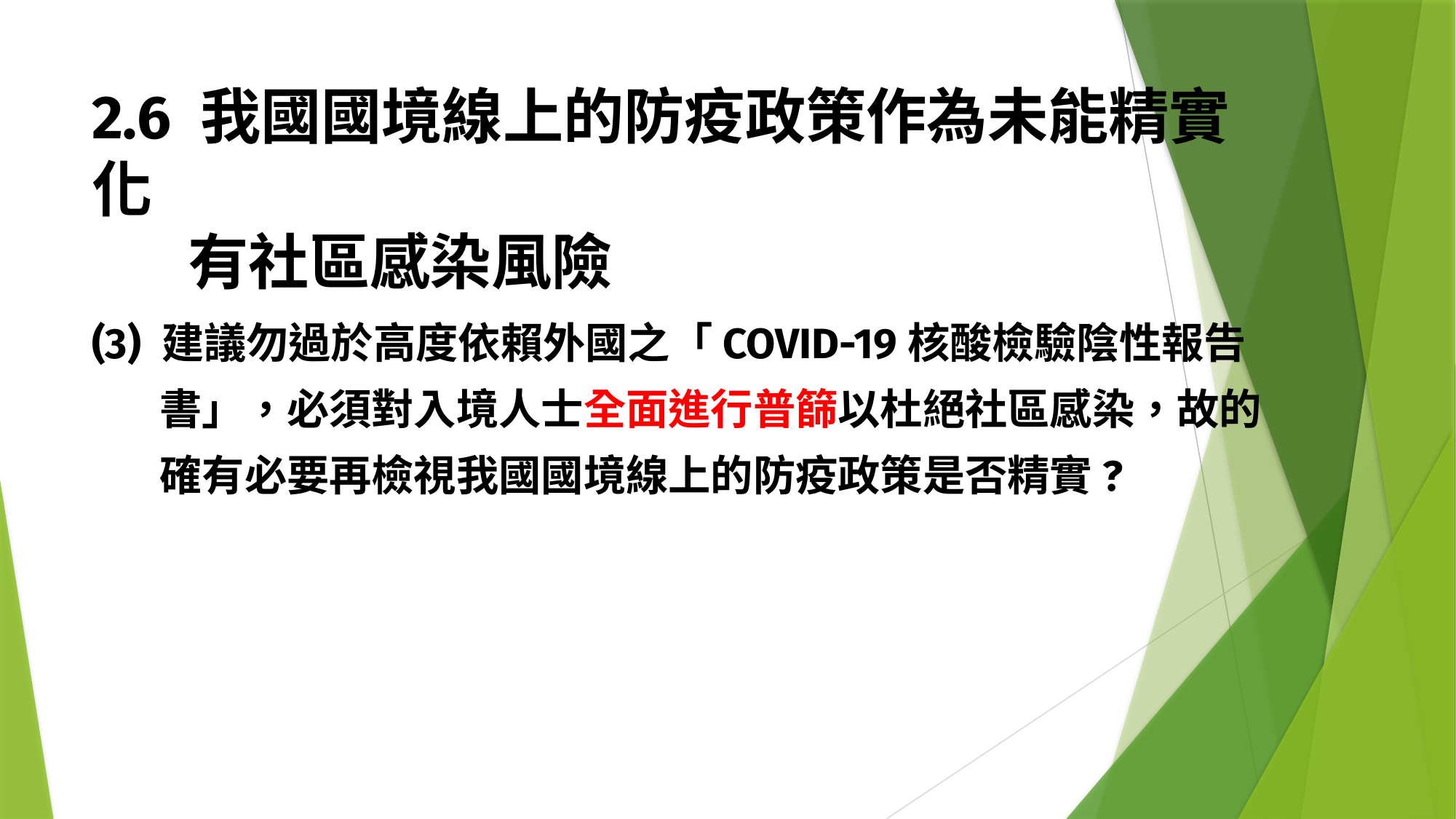

# 2.6 我國國境線上的防疫政策作為未能精實化 有社區感染風險
(3) 建議勿過於高度依賴外國之「COVID-19核酸檢驗陰性報告
      書」，必須對入境人士全面進行普篩以杜絕社區感染，故的
      確有必要再檢視我國國境線上的防疫政策是否精實?